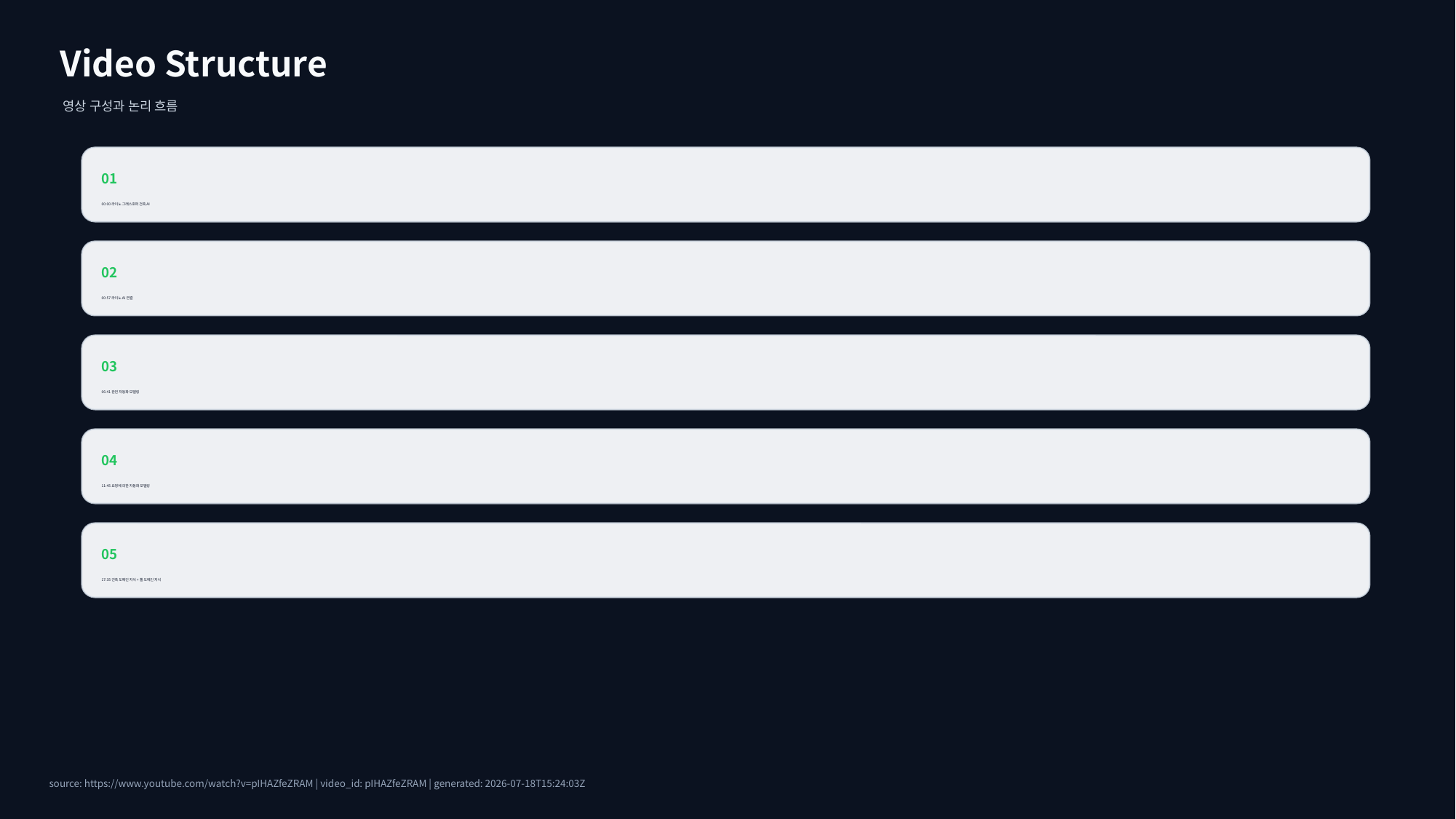

Video Structure
영상 구성과 논리 흐름

01
00:00 라이노 그래스호퍼 건축 AI

02
00:57 라이노 AI 연결

03
06:41 완전 자동화 모델링

04
11:45 요청에 의한 자동화 모델링

05
17:35 건축 도메인 지식 + 툴 도메인 지식
source: https://www.youtube.com/watch?v=pIHAZfeZRAM | video_id: pIHAZfeZRAM | generated: 2026-07-18T15:24:03Z